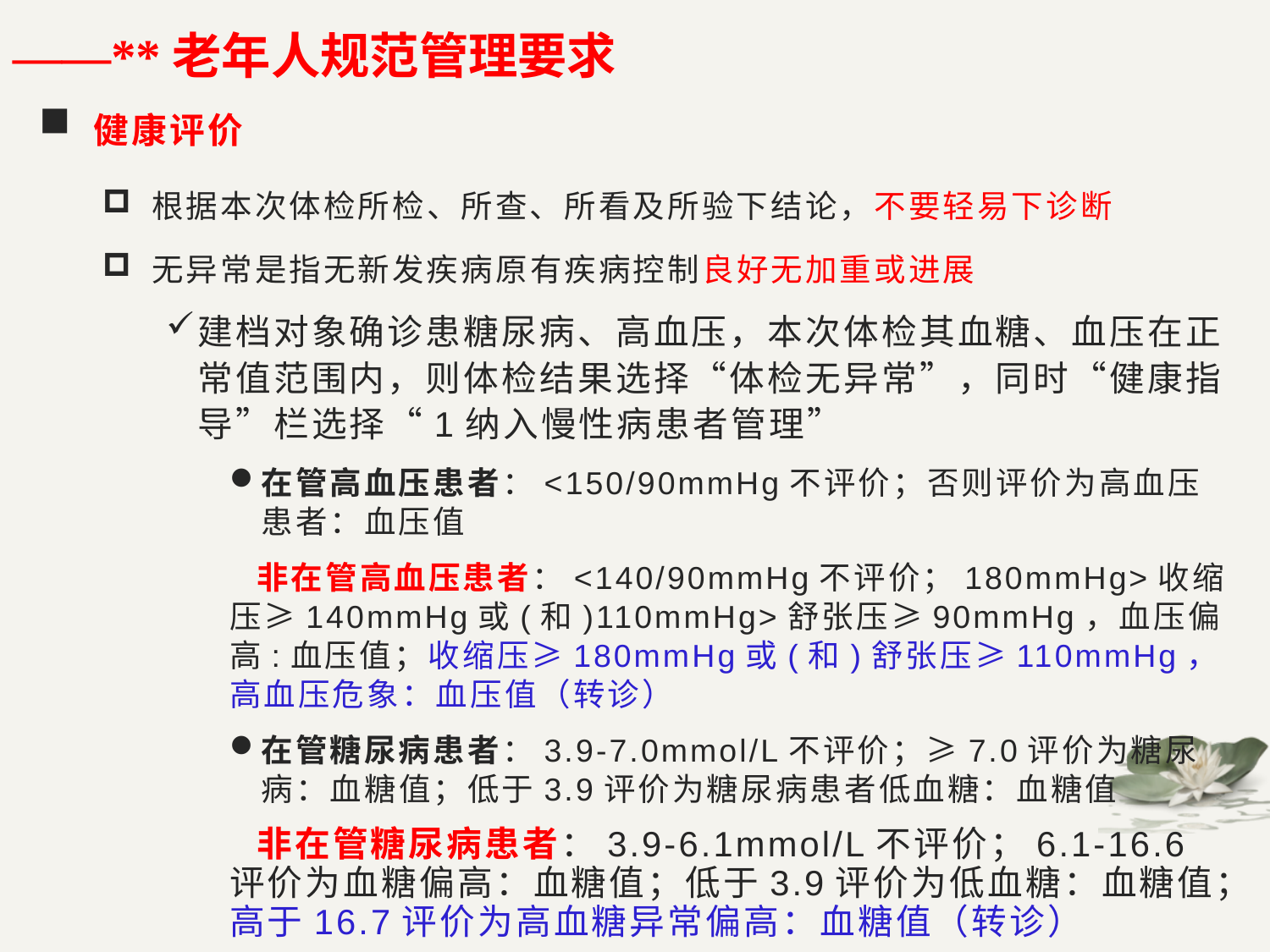

——**老年人规范管理要求
 健康评价
 根据本次体检所检、所查、所看及所验下结论，不要轻易下诊断
 无异常是指无新发疾病原有疾病控制良好无加重或进展
建档对象确诊患糖尿病、高血压，本次体检其血糖、血压在正常值范围内，则体检结果选择“体检无异常”，同时“健康指导”栏选择“1纳入慢性病患者管理”
在管高血压患者：<150/90mmHg不评价；否则评价为高血压患者：血压值
  非在管高血压患者：<140/90mmHg不评价；180mmHg>收缩压≥140mmHg或(和)110mmHg>舒张压≥90mmHg，血压偏高:血压值；收缩压≥180mmHg或(和)舒张压≥110mmHg，高血压危象：血压值（转诊）
在管糖尿病患者：3.9-7.0mmol/L不评价；≥7.0评价为糖尿病：血糖值；低于3.9评价为糖尿病患者低血糖：血糖值
  非在管糖尿病患者：3.9-6.1mmol/L不评价；6.1-16.6评价为血糖偏高：血糖值；低于3.9评价为低血糖：血糖值；高于16.7评价为高血糖异常偏高：血糖值（转诊）